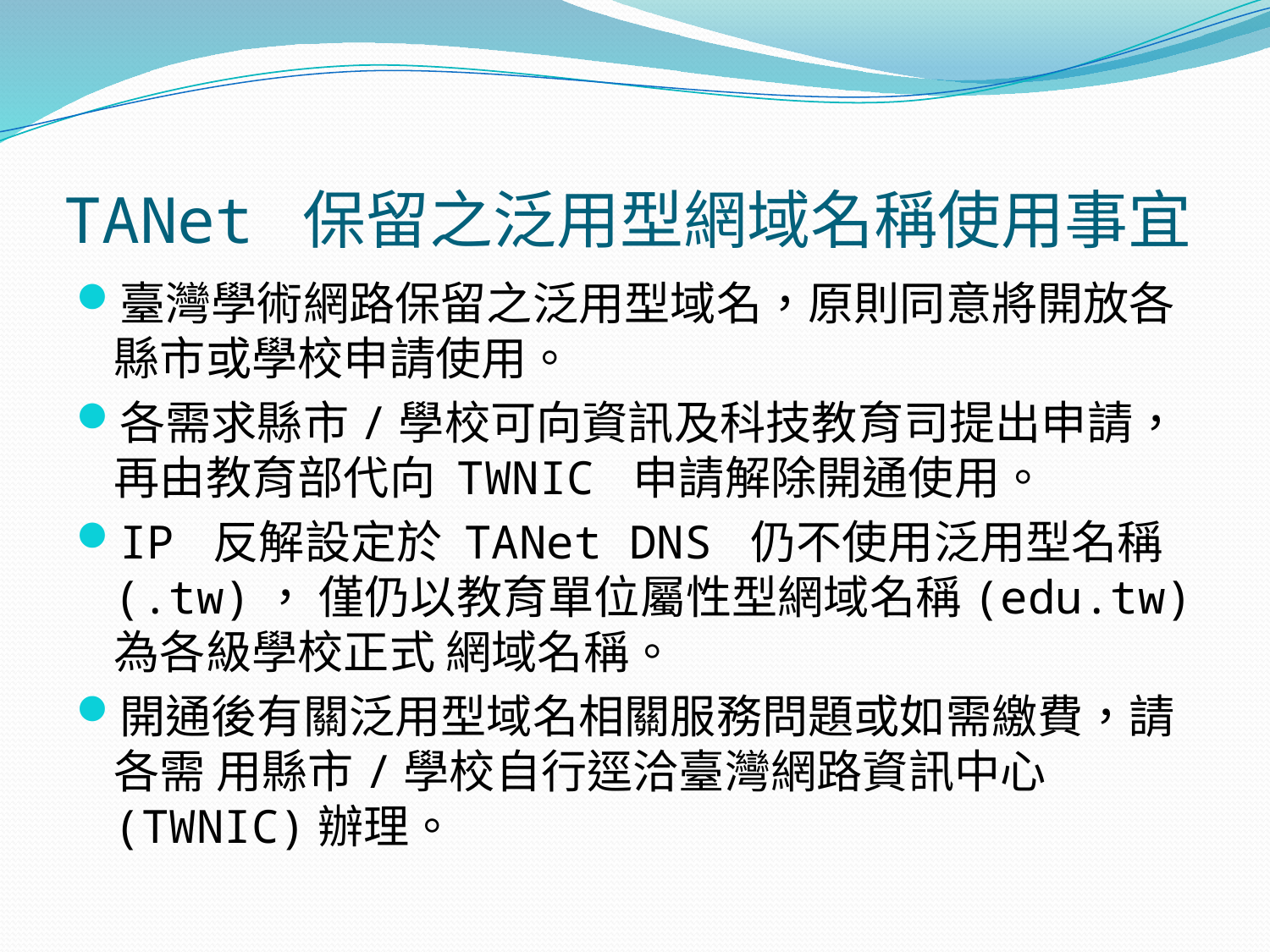

# TANet 保留之泛用型網域名稱使用事宜
臺灣學術網路保留之泛用型域名，原則同意將開放各 縣市或學校申請使用。
各需求縣市/學校可向資訊及科技教育司提出申請， 再由教育部代向 TWNIC 申請解除開通使用。
IP 反解設定於 TANet DNS 仍不使用泛用型名稱(.tw)， 僅仍以教育單位屬性型網域名稱(edu.tw)為各級學校正式 網域名稱。
開通後有關泛用型域名相關服務問題或如需繳費，請各需 用縣市/學校自行逕洽臺灣網路資訊中心(TWNIC)辦理。